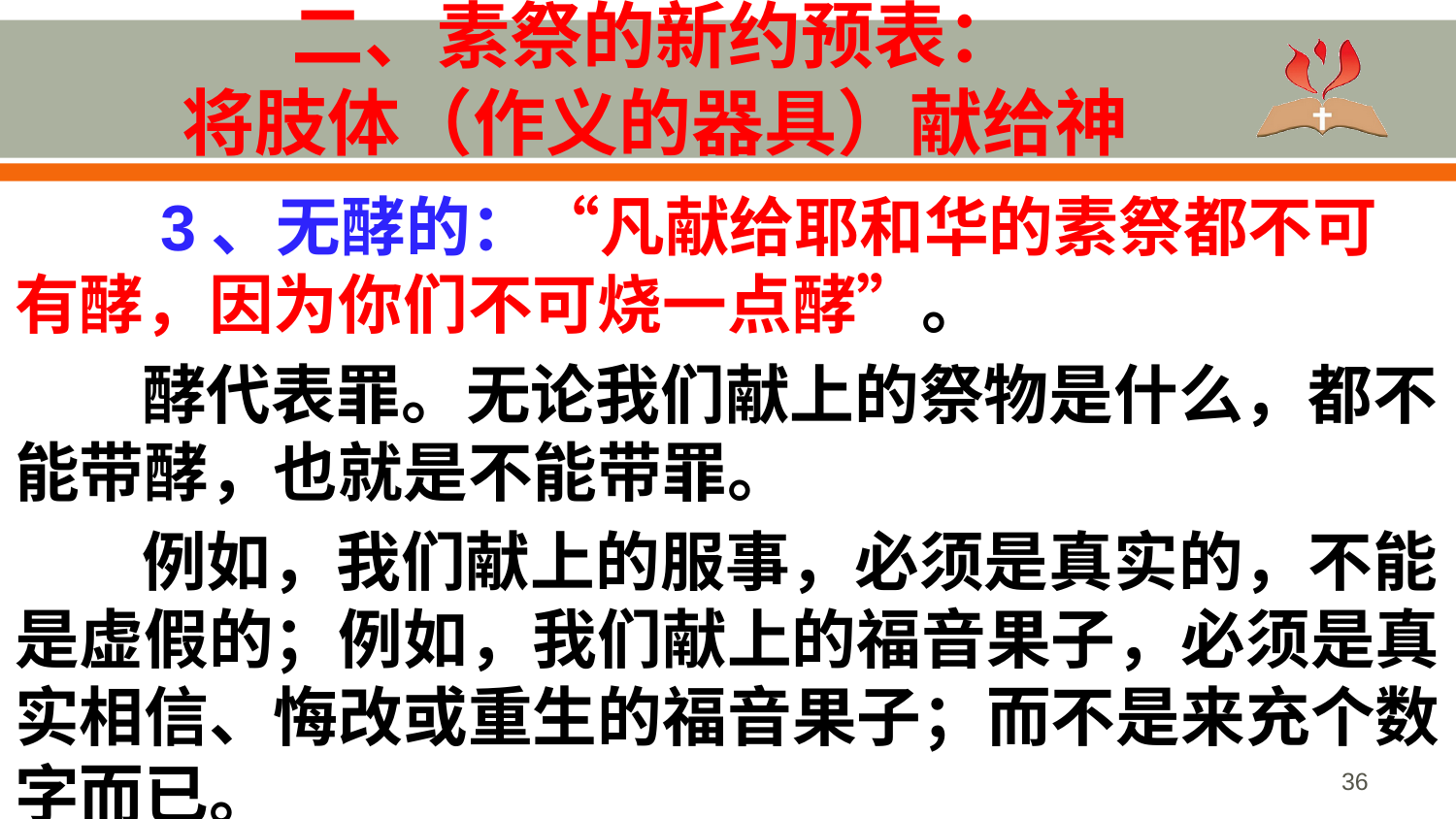

# 二、素祭的新约预表： 将肢体（作义的器具）献给神
	3、无酵的：“凡献给耶和华的素祭都不可有酵，因为你们不可烧一点酵”。
酵代表罪。无论我们献上的祭物是什么，都不能带酵，也就是不能带罪。
例如，我们献上的服事，必须是真实的，不能是虚假的；例如，我们献上的福音果子，必须是真实相信、悔改或重生的福音果子；而不是来充个数字而已。

36